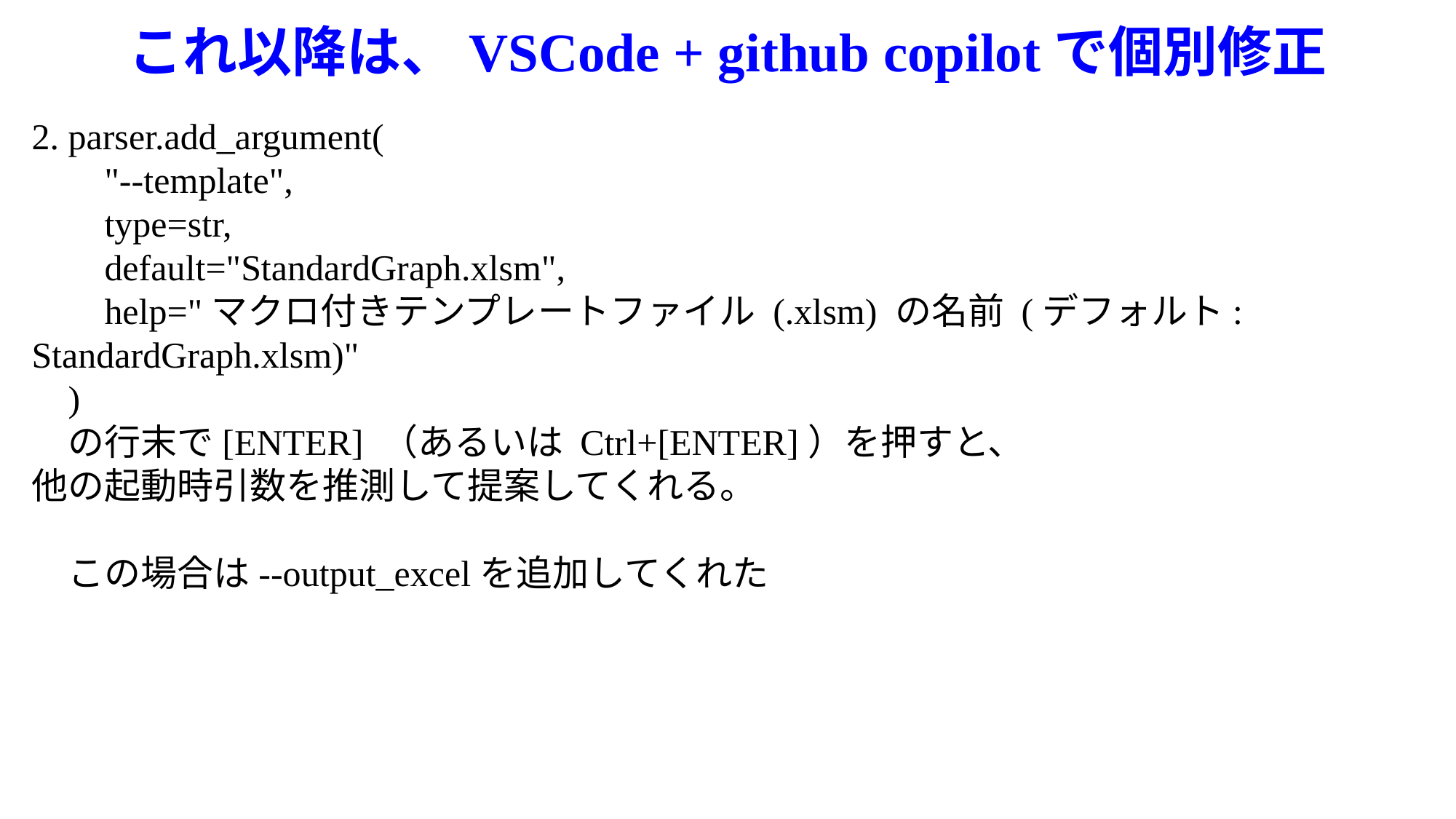

# これ以降は、VSCode + github copilotで個別修正
2. parser.add_argument(
        "--template",
        type=str,
        default="StandardGraph.xlsm",
        help="マクロ付きテンプレートファイル (.xlsm) の名前 (デフォルト: StandardGraph.xlsm)"
    )
　の行末で[ENTER] （あるいは Ctrl+[ENTER]）を押すと、
他の起動時引数を推測して提案してくれる。
　この場合は--output_excelを追加してくれた